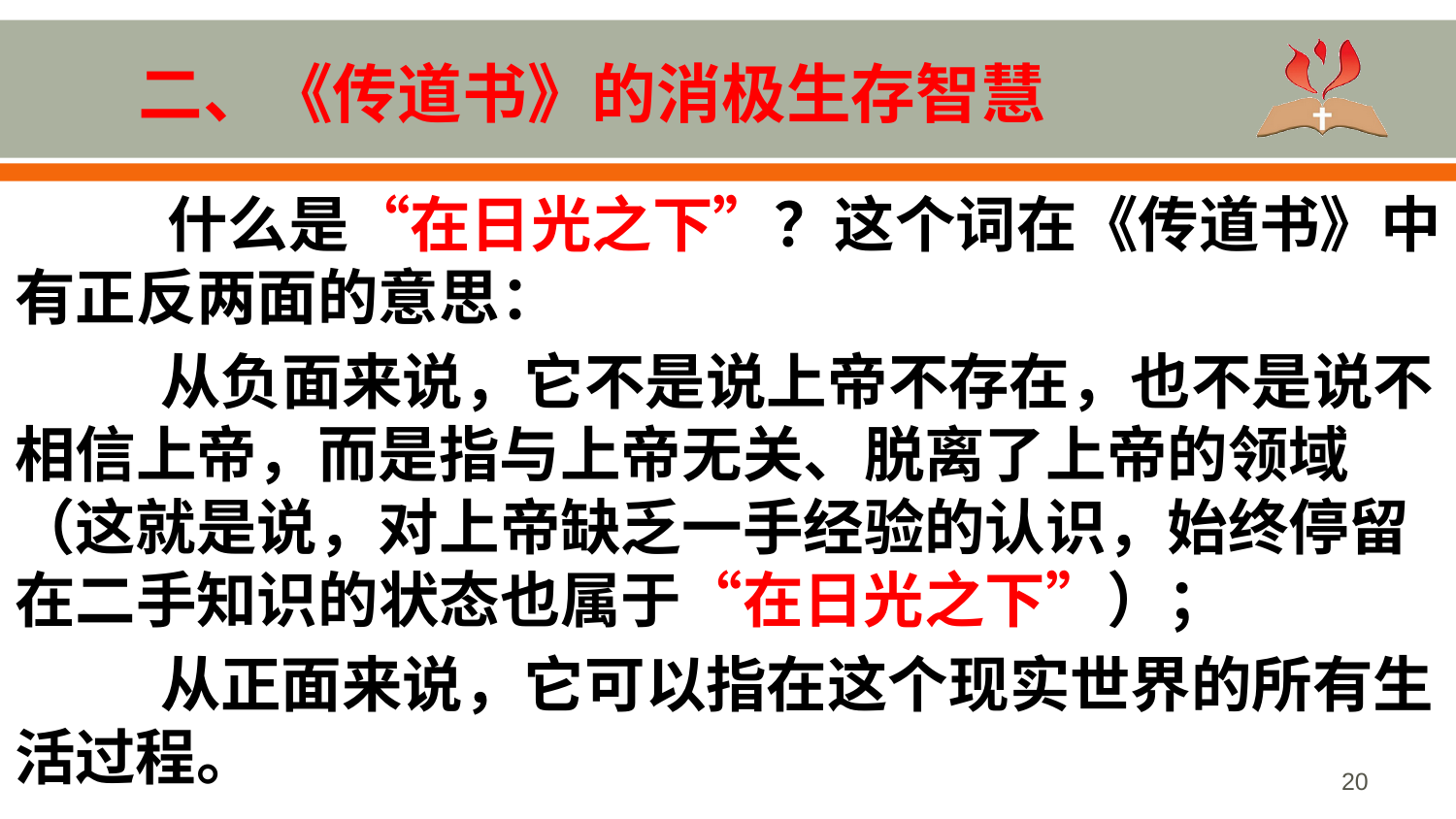

# 二、《传道书》的消极生存智慧
          什么是“在日光之下”？这个词在《传道书》中有正反两面的意思：
     	从负面来说，它不是说上帝不存在，也不是说不相信上帝，而是指与上帝无关、脱离了上帝的领域   （这就是说，对上帝缺乏一手经验的认识，始终停留在二手知识的状态也属于“在日光之下”）；
     	从正面来说，它可以指在这个现实世界的所有生活过程。

20